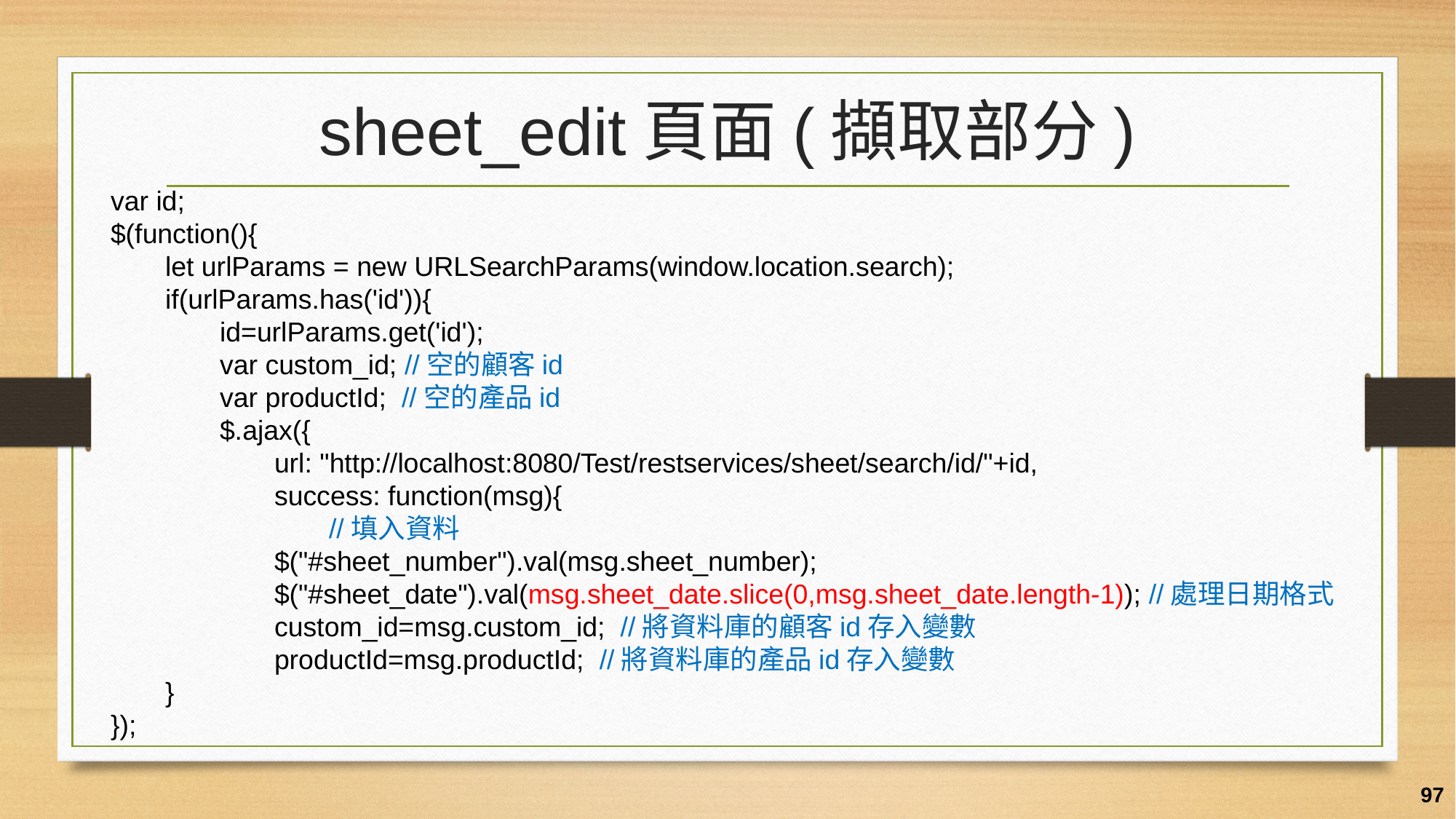

# sheet_edit頁面(擷取部分)
var id;
$(function(){
let urlParams = new URLSearchParams(window.location.search);
if(urlParams.has('id')){
id=urlParams.get('id');
var custom_id; //空的顧客id
var productId;  //空的產品id
$.ajax({
url: "http://localhost:8080/Test/restservices/sheet/search/id/"+id,
success: function(msg){
	//填入資料
$("#sheet_number").val(msg.sheet_number);
$("#sheet_date").val(msg.sheet_date.slice(0,msg.sheet_date.length-1)); //處理日期格式
custom_id=msg.custom_id;  //將資料庫的顧客id存入變數
productId=msg.productId;  //將資料庫的產品id存入變數
}
});
97